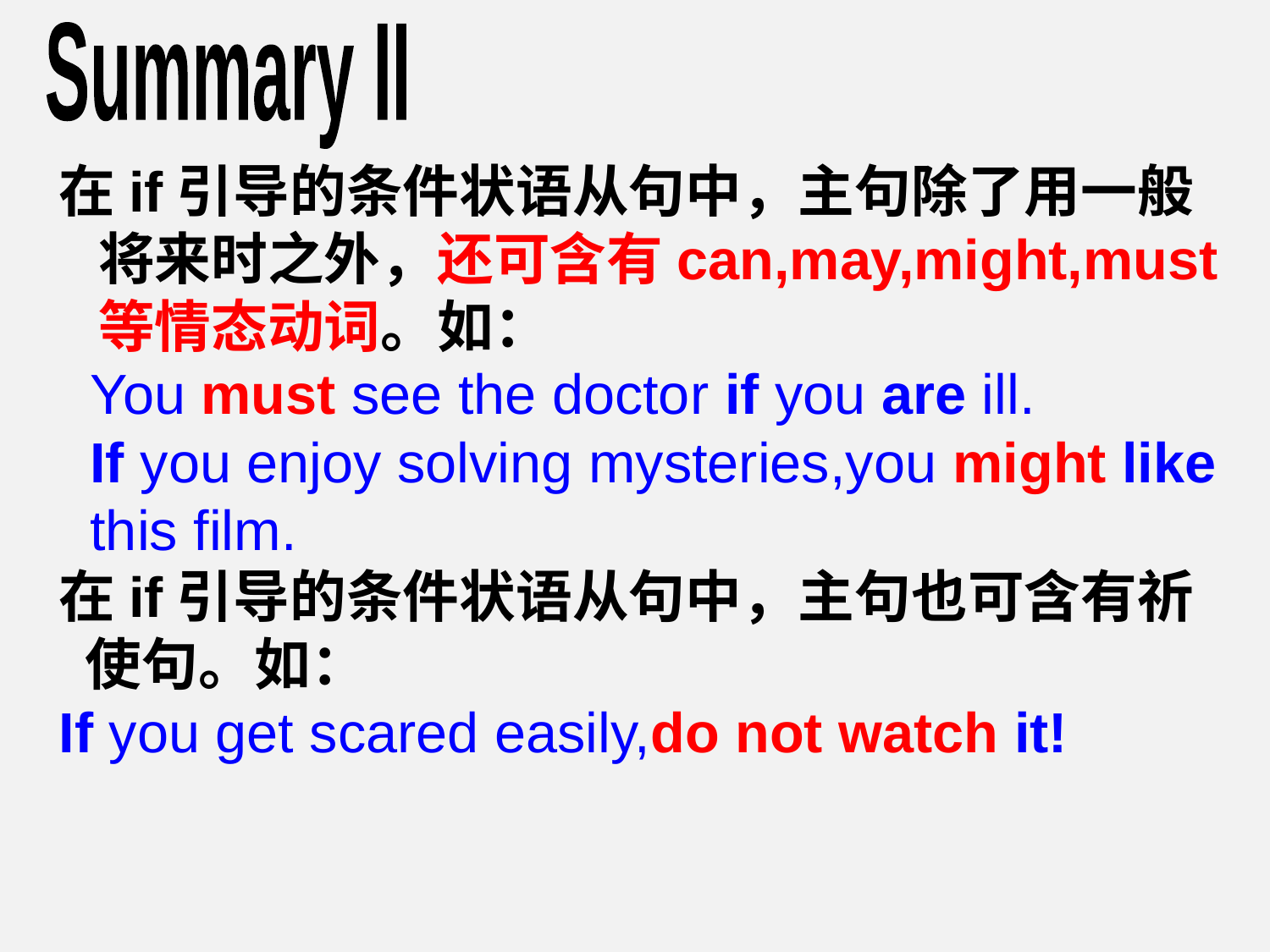

Summary II
在if引导的条件状语从句中，主句除了用一般
  将来时之外，还可含有can,may,might,must
  等情态动词。如：
  You must see the doctor if you are ill.
  If you enjoy solving mysteries,you might like
  this film.
在if引导的条件状语从句中，主句也可含有祈
 使句。如：
If you get scared easily,do not watch it!